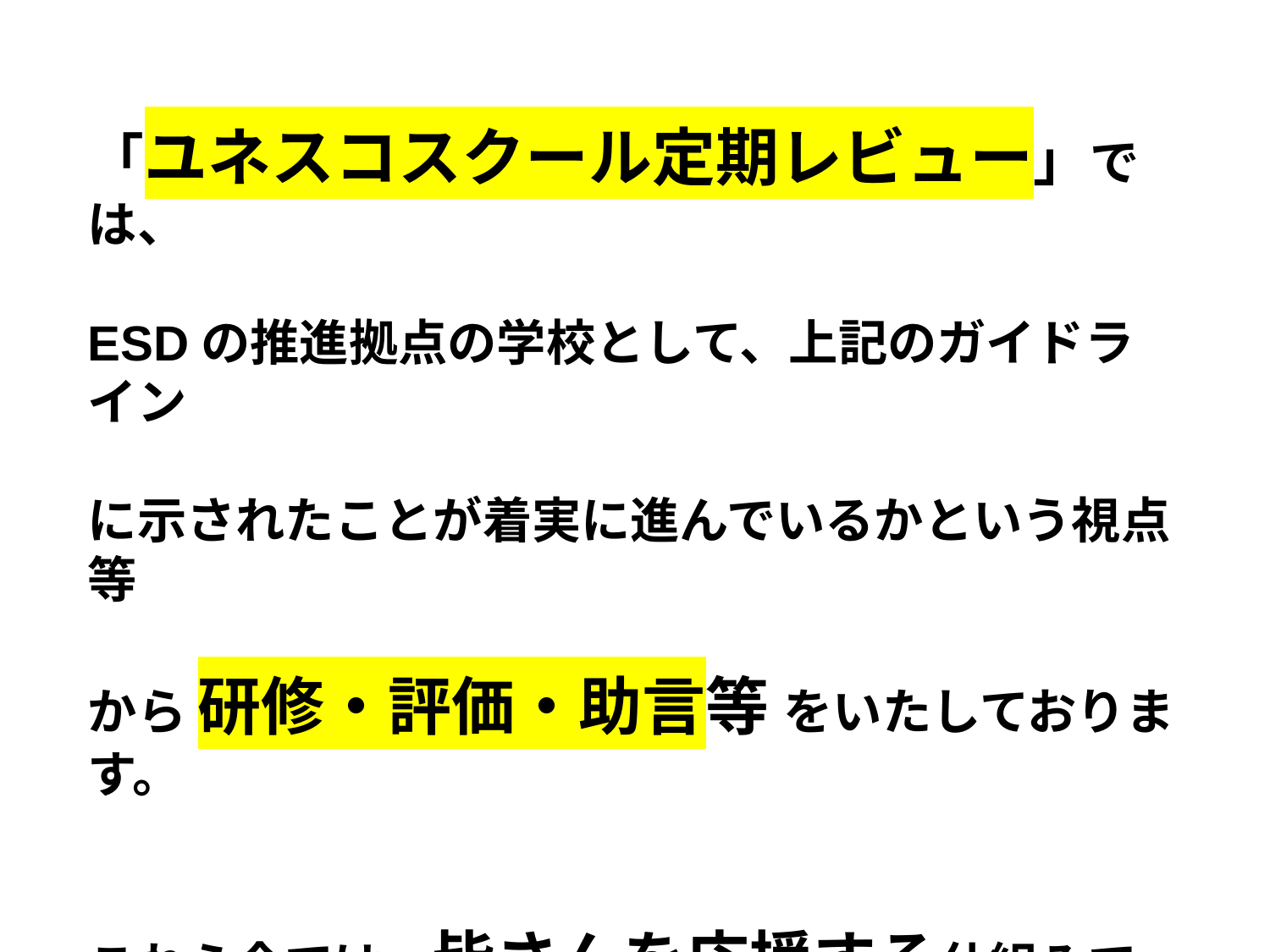

「ユネスコスクール定期レビュー」では、

ESDの推進拠点の学校として、上記のガイドライン

に示されたことが着実に進んでいるかという視点等

から 研修・評価・助言等 をいたしております。

これら全ては、皆さんを応援する仕組みです。